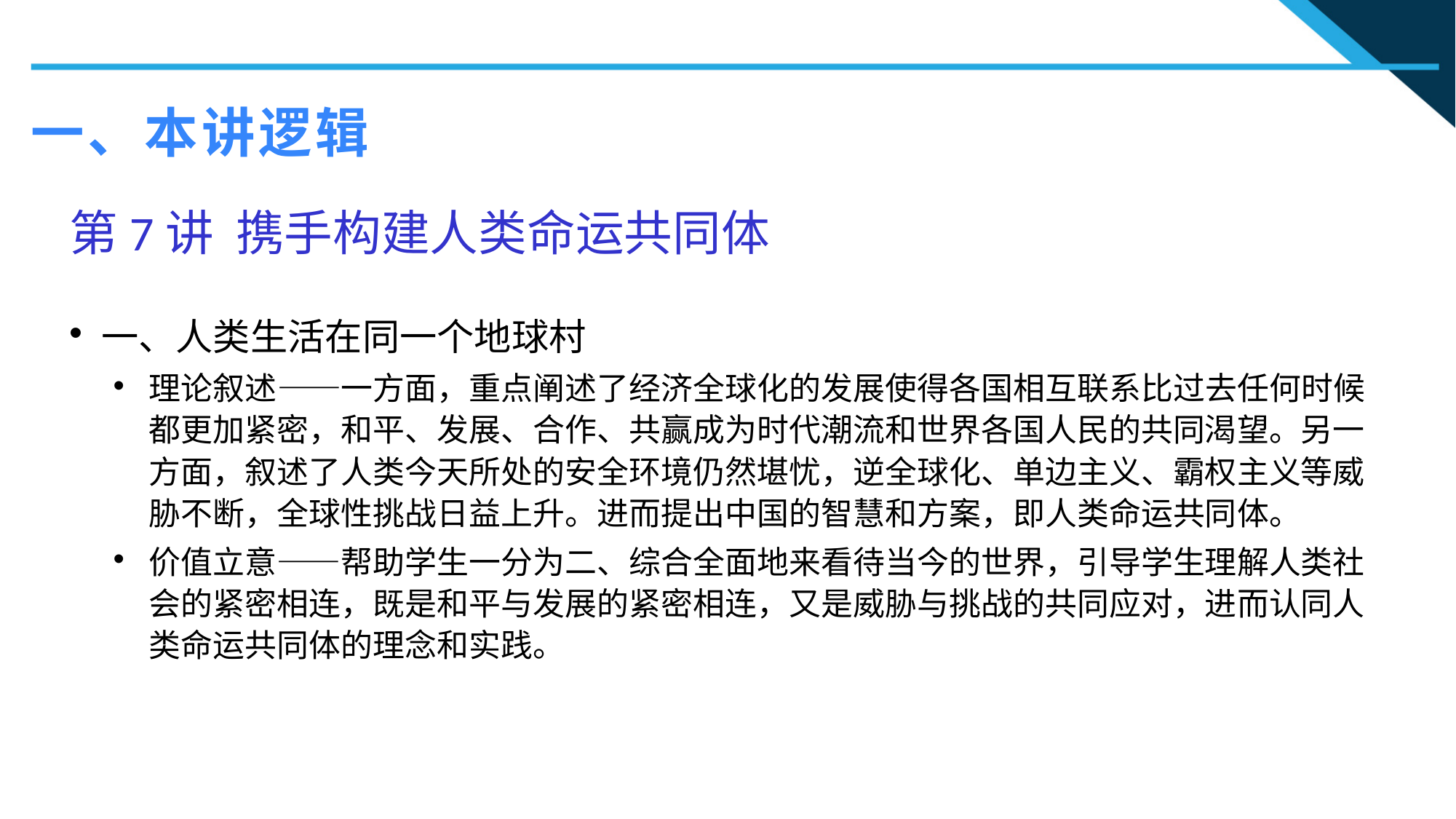

一、本讲逻辑
第7讲  携手构建人类命运共同体

一、人类生活在同一个地球村
理论叙述——一方面，重点阐述了经济全球化的发展使得各国相互联系比过去任何时候都更加紧密，和平、发展、合作、共赢成为时代潮流和世界各国人民的共同渴望。另一方面，叙述了人类今天所处的安全环境仍然堪忧，逆全球化、单边主义、霸权主义等威胁不断，全球性挑战日益上升。进而提出中国的智慧和方案，即人类命运共同体。
价值立意——帮助学生一分为二、综合全面地来看待当今的世界，引导学生理解人类社会的紧密相连，既是和平与发展的紧密相连，又是威胁与挑战的共同应对，进而认同人类命运共同体的理念和实践。